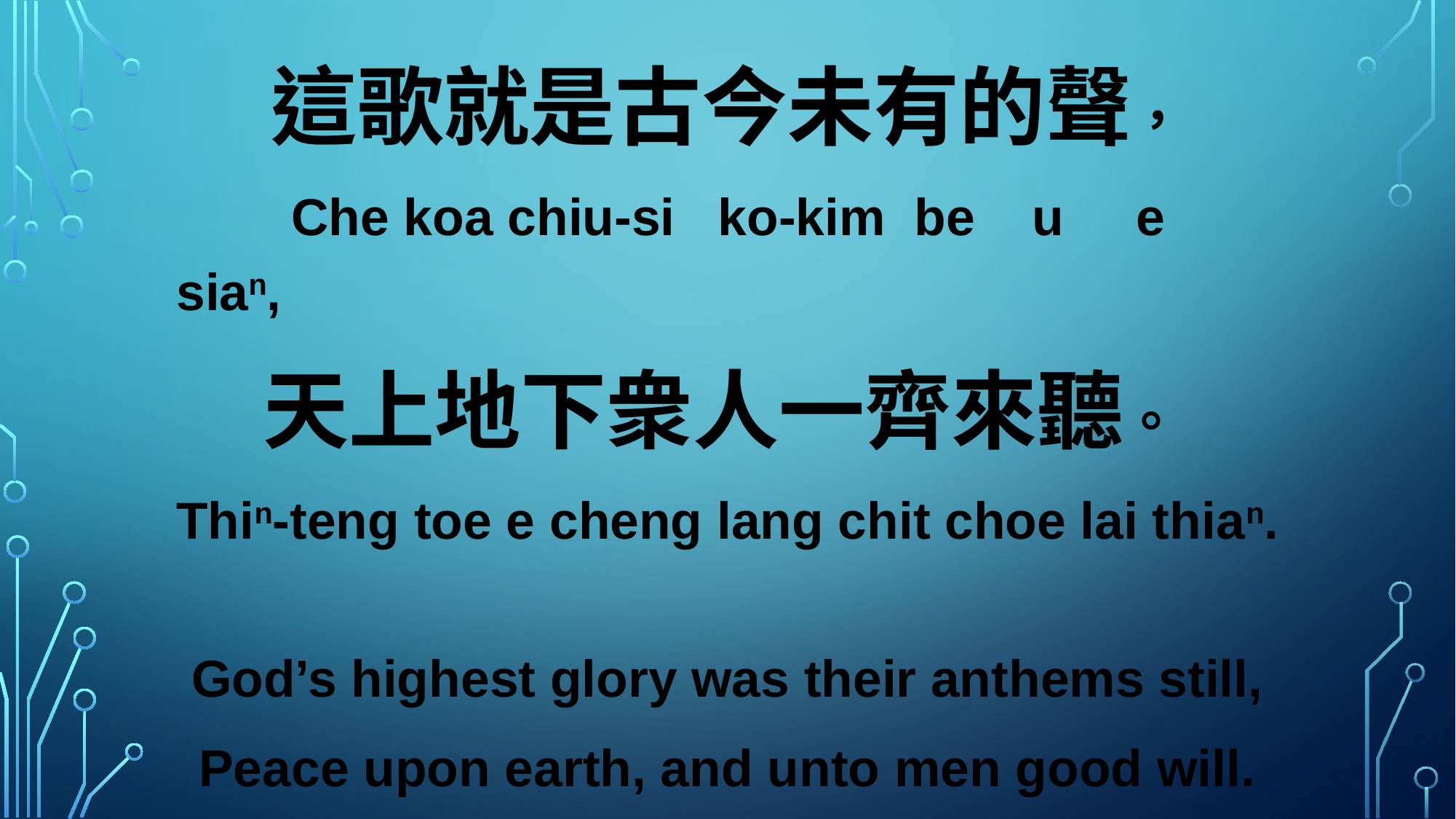

這歌就是古今未有的聲，
        Che koa chiu-si   ko-kim  be    u     e   sian,
天上地下衆人一齊來聽。
Thin-teng toe e cheng lang chit choe lai thian.

God’s highest glory was their anthems still,
Peace upon earth, and unto men good will.